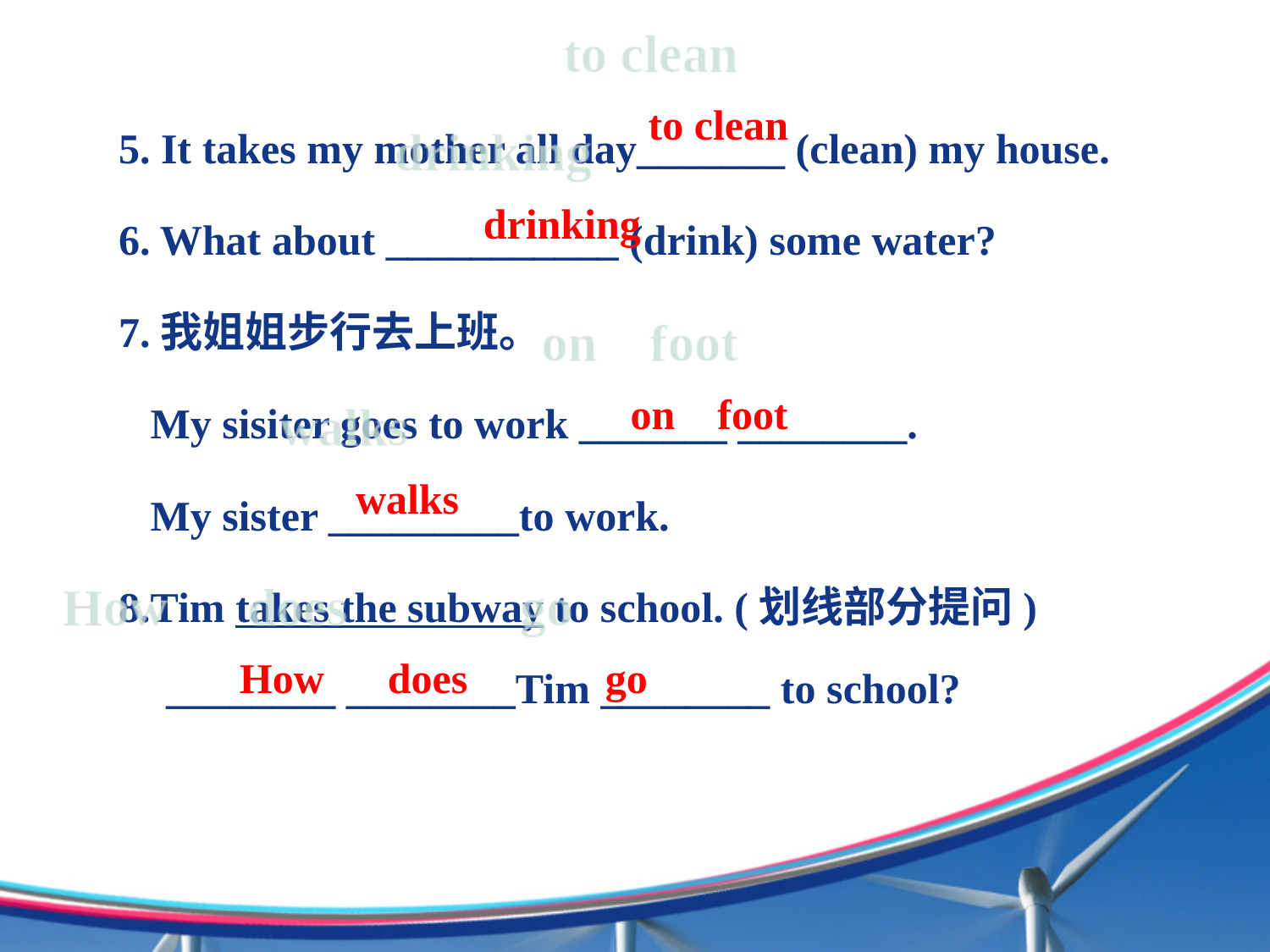

5. It takes my mother all day_______ (clean) my house.
6. What about ___________ (drink) some water?
7.我姐姐步行去上班。
   My sisiter goes to work _______ ________.
   My sister _________to work.
8.Tim takes the subway to school. (划线部分提问)　________ ________Tim ________ to school?

to clean
drinking
on    foot
walks
How      does             go